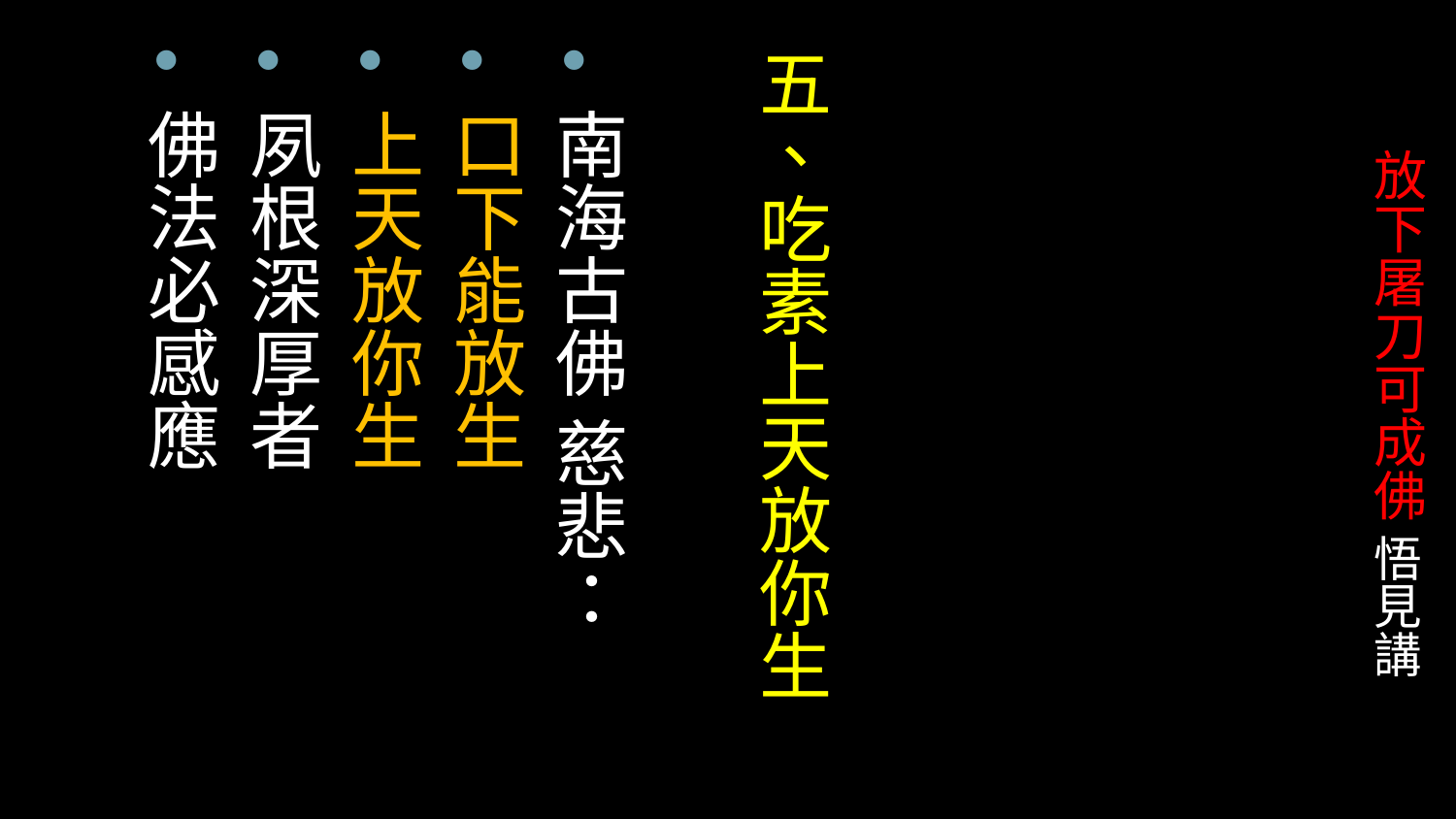

五、吃素上天放你生

南海古佛 慈悲：
口下能放生
上天放你生
夙根深厚者
佛法必感應

# 放下屠刀可成佛 悟見講